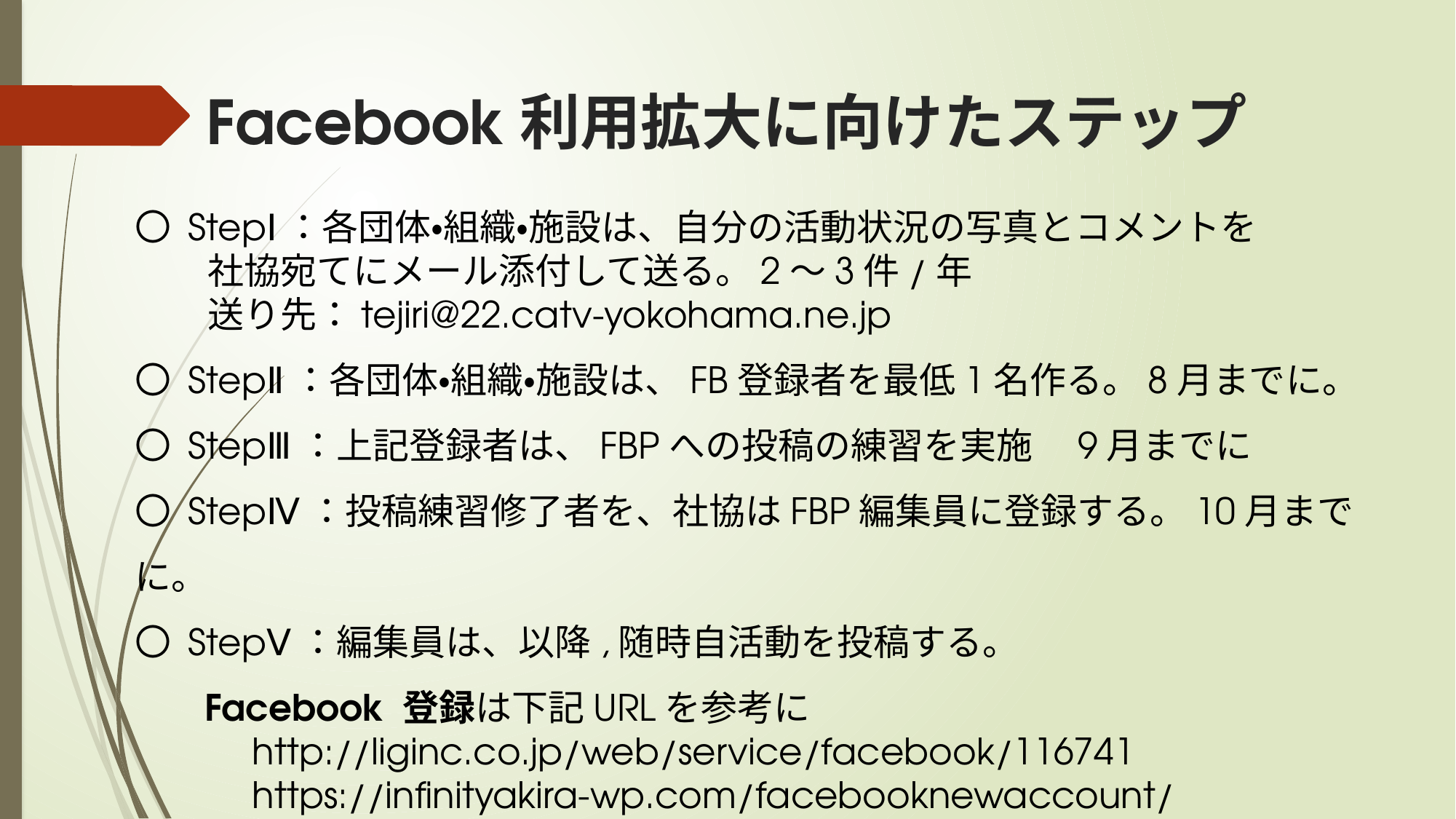

# Facebook利用拡大に向けたステップ
〇 StepⅠ：各団体・組織・施設は、自分の活動状況の写真とコメントを
　　社協宛てにメール添付して送る。2～3件/年
　　送り先：tejiri@22.catv-yokohama.ne.jp
〇 StepⅡ：各団体・組織・施設は、FB登録者を最低1名作る。8月までに。
〇 StepⅢ：上記登録者は、FBPへの投稿の練習を実施　9月までに
〇 StepⅣ：投稿練習修了者を、社協はFBP編集員に登録する。10月までに。
〇 StepⅤ：編集員は、以降,随時自活動を投稿する。
       Facebook 登録は下記URLを参考に
　　　http://liginc.co.jp/web/service/facebook/116741
　　　https://infinityakira-wp.com/facebooknewaccount/